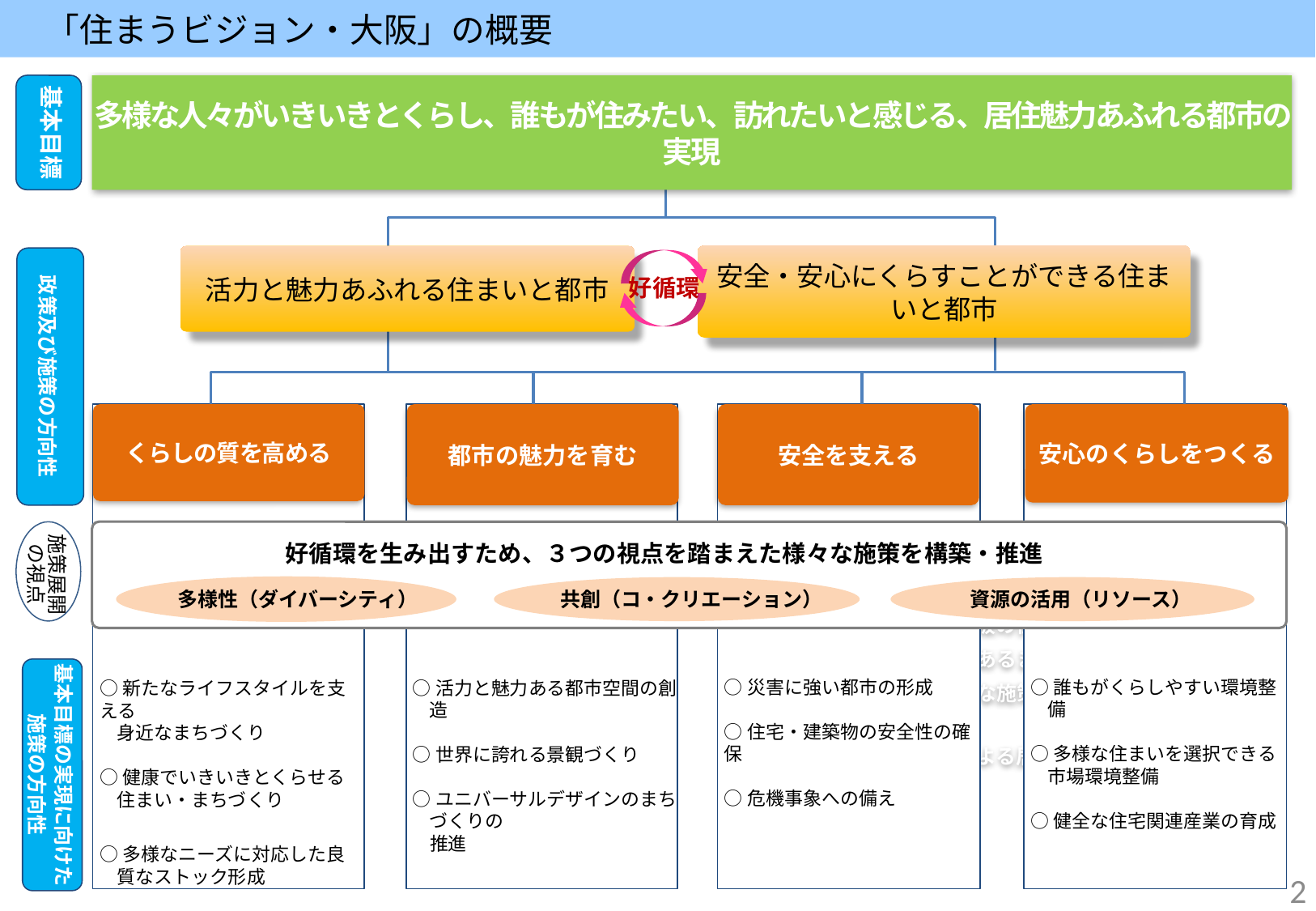

「住まうビジョン・大阪」の概要
多様な人々がいきいきとくらし、誰もが住みたい、訪れたいと感じる、居住魅力あふれる都市の実現
基本目標

安全・安心にくらすことができる住まいと都市
活力と魅力あふれる住まいと都市
政策及び施策の方向性

好循環

くらしの質を高める

都市の魅力を育む

安全を支える

安心のくらしをつくる

施策展開
の視点

好循環を生み出すため、３つの視点を踏まえた様々な施策を構築・推進

共創（コ・クリエーション）
資源の活用（リソース）
多様性（ダイバーシティ）
5.省エネ化の推進による大阪の住まいの魅力向上
6.密集市街地における魅力あるまちづくりの推進
7.地域特性に応じた総合的な施策展開による耐震化の促進
8.あんしん住まいの充実による居住魅力の向上
基本目標の実現に向けた施策の方向性
○災害に強い都市の形成

○住宅・建築物の安全性の確保

○危機事象への備え

○誰もがくらしやすい環境整備

○多様な住まいを選択できる
   市場環境整備

○健全な住宅関連産業の育成
○活力と魅力ある都市空間の創造

○世界に誇れる景観づくり

○ユニバーサルデザインのまちづくりの
   推進

○新たなライフスタイルを支える
   身近なまちづくり

○健康でいきいきとくらせる住まい・まちづくり

○多様なニーズに対応した良質なストック形成
2
2